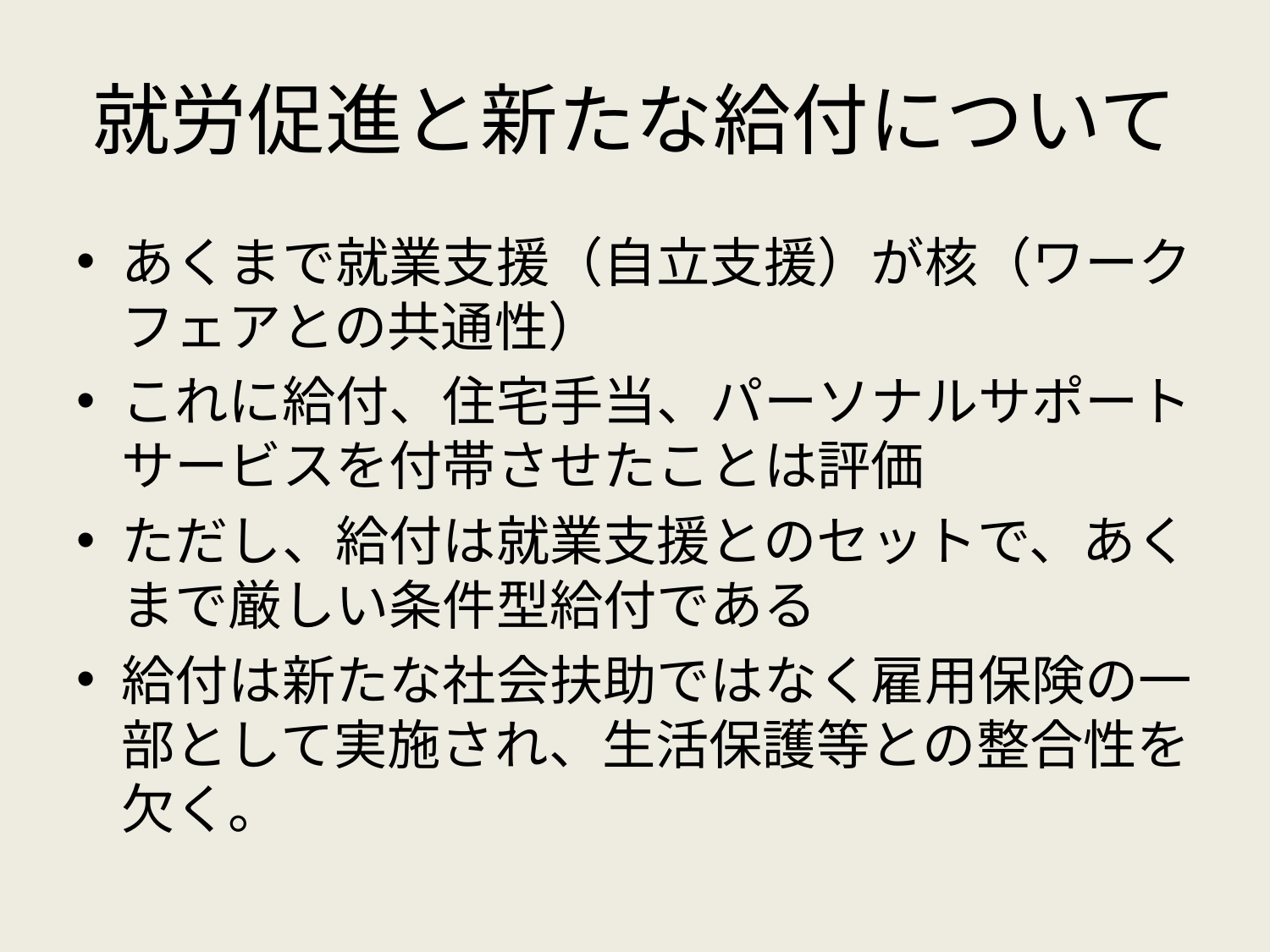

# 就労促進と新たな給付について
あくまで就業支援（自立支援）が核（ワークフェアとの共通性）
これに給付、住宅手当、パーソナルサポートサービスを付帯させたことは評価
ただし、給付は就業支援とのセットで、あくまで厳しい条件型給付である
給付は新たな社会扶助ではなく雇用保険の一部として実施され、生活保護等との整合性を欠く。